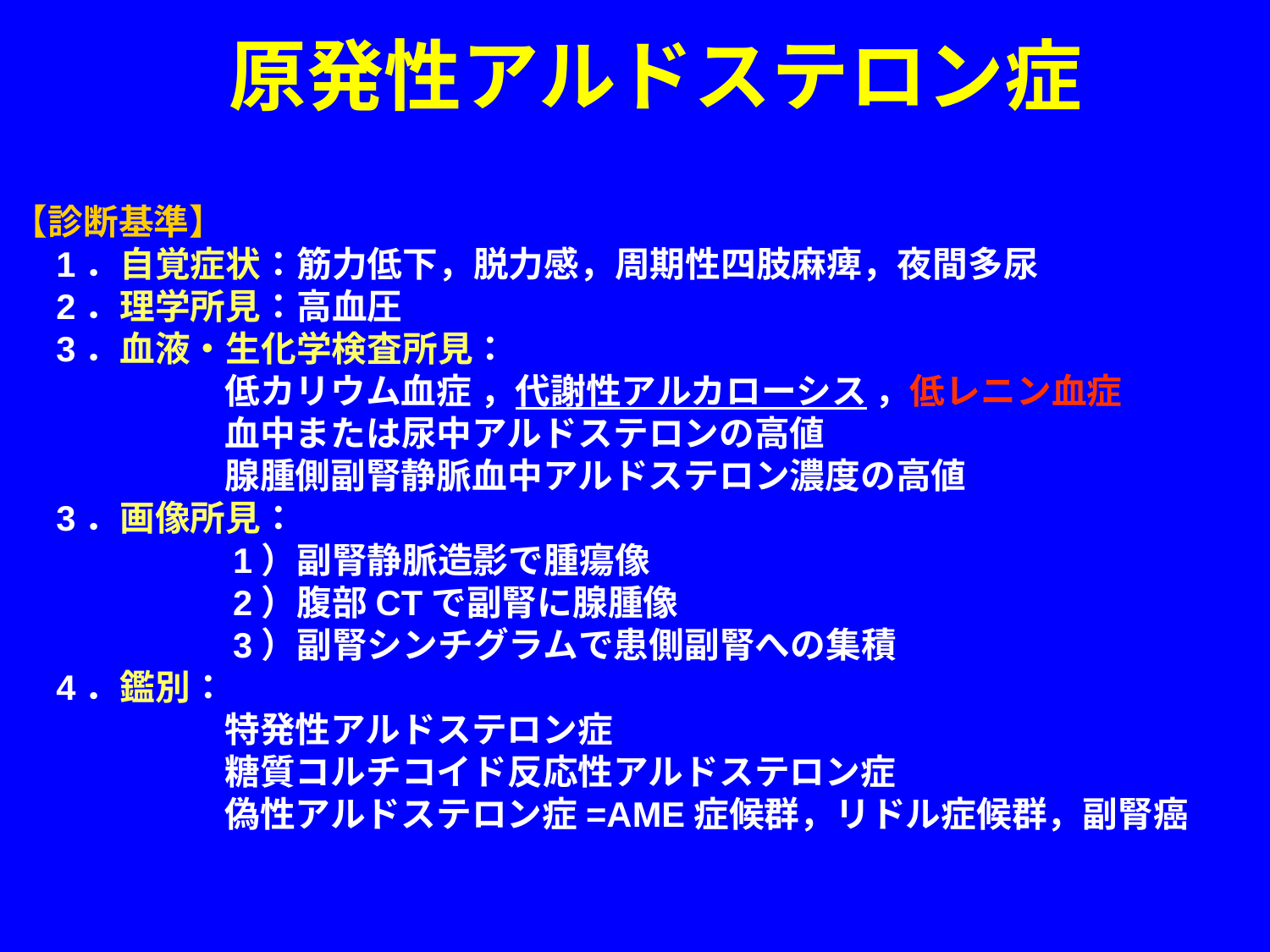

原発性アルドステロン症
【診断基準】
　1．自覚症状：筋力低下，脱力感，周期性四肢麻痺，夜間多尿
　2．理学所見：高血圧
　3．血液・生化学検査所見：
　　　　　　低カリウム血症 ，代謝性アルカローシス ，低レニン血症
　　　　　　血中または尿中アルドステロンの高値
　　　　　　腺腫側副腎静脈血中アルドステロン濃度の高値
　3．画像所見：
　　　　　　1）副腎静脈造影で腫瘍像
　　　　　　2）腹部CTで副腎に腺腫像
　　　　　　3）副腎シンチグラムで患側副腎への集積
　4．鑑別：
　　　　　　特発性アルドステロン症
　　　　　　糖質コルチコイド反応性アルドステロン症
　　　　　　偽性アルドステロン症=AME症候群，リドル症候群，副腎癌